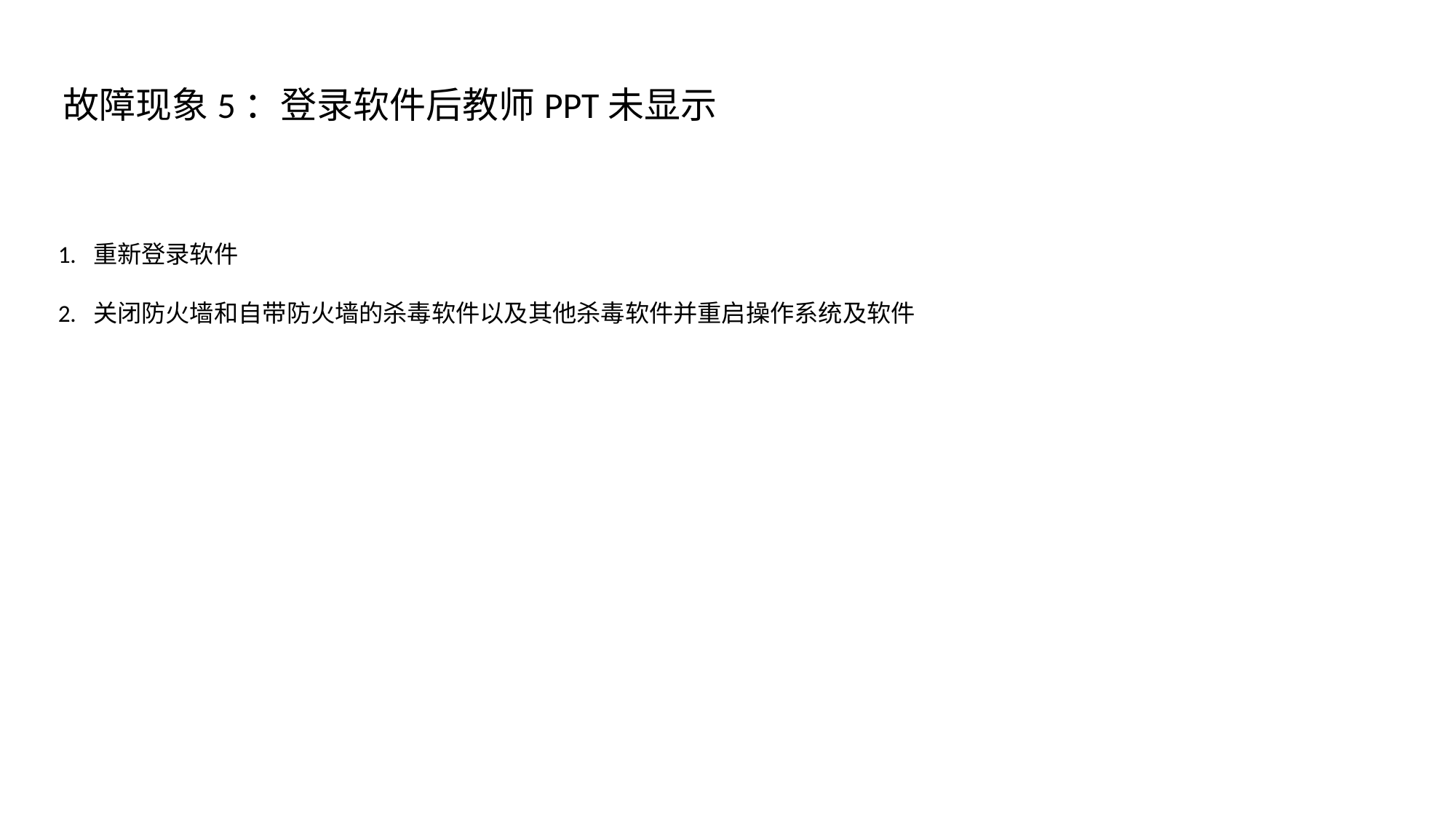

# 故障现象5：登录软件后教师PPT未显示
  1.  重新登录软件
  2.  关闭防火墙和自带防火墙的杀毒软件以及其他杀毒软件并重启操作系统及软件